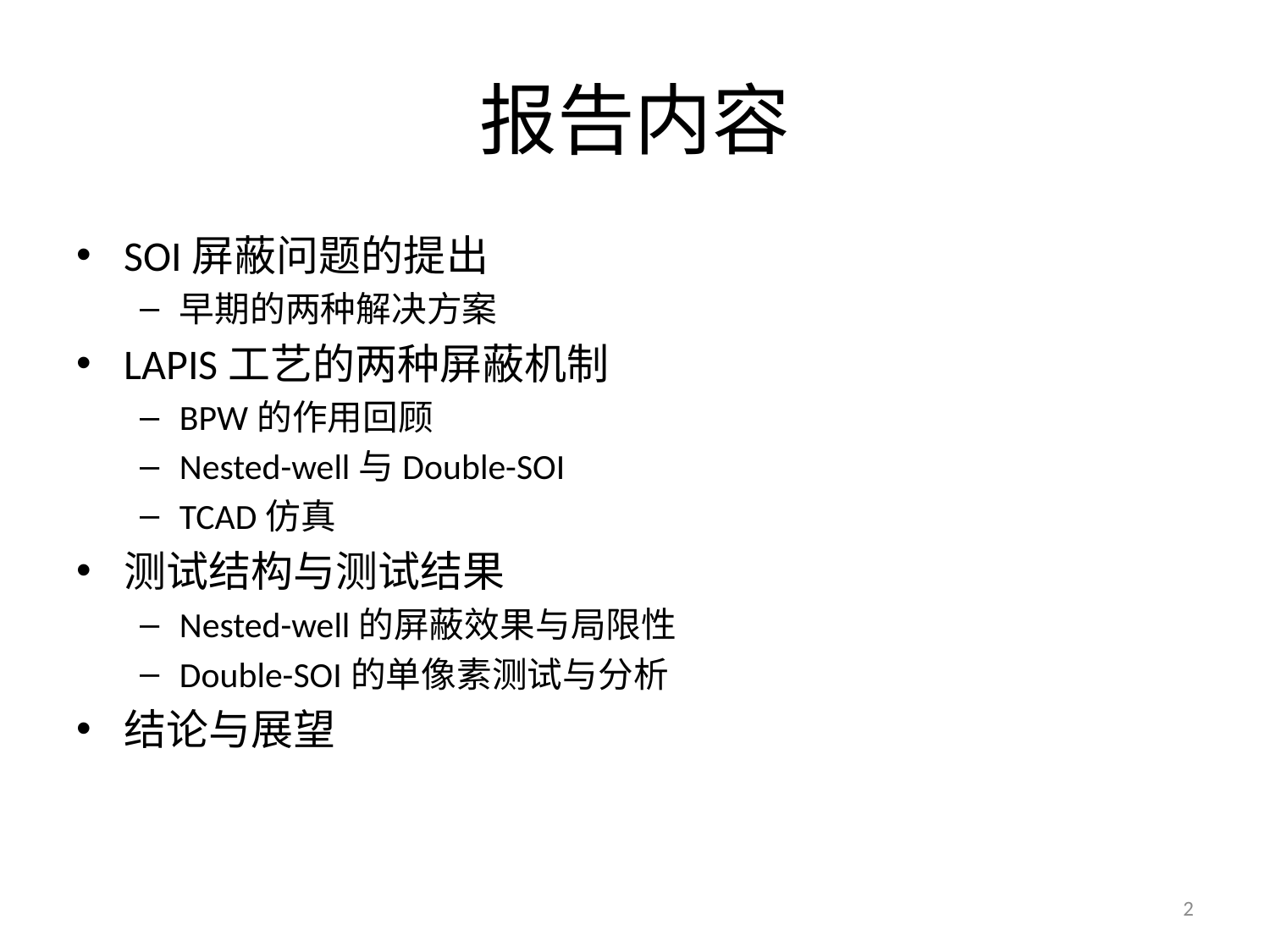

# 报告内容
SOI屏蔽问题的提出
早期的两种解决方案
LAPIS工艺的两种屏蔽机制
BPW的作用回顾
Nested-well与Double-SOI
TCAD仿真
测试结构与测试结果
Nested-well的屏蔽效果与局限性
Double-SOI的单像素测试与分析
结论与展望
2